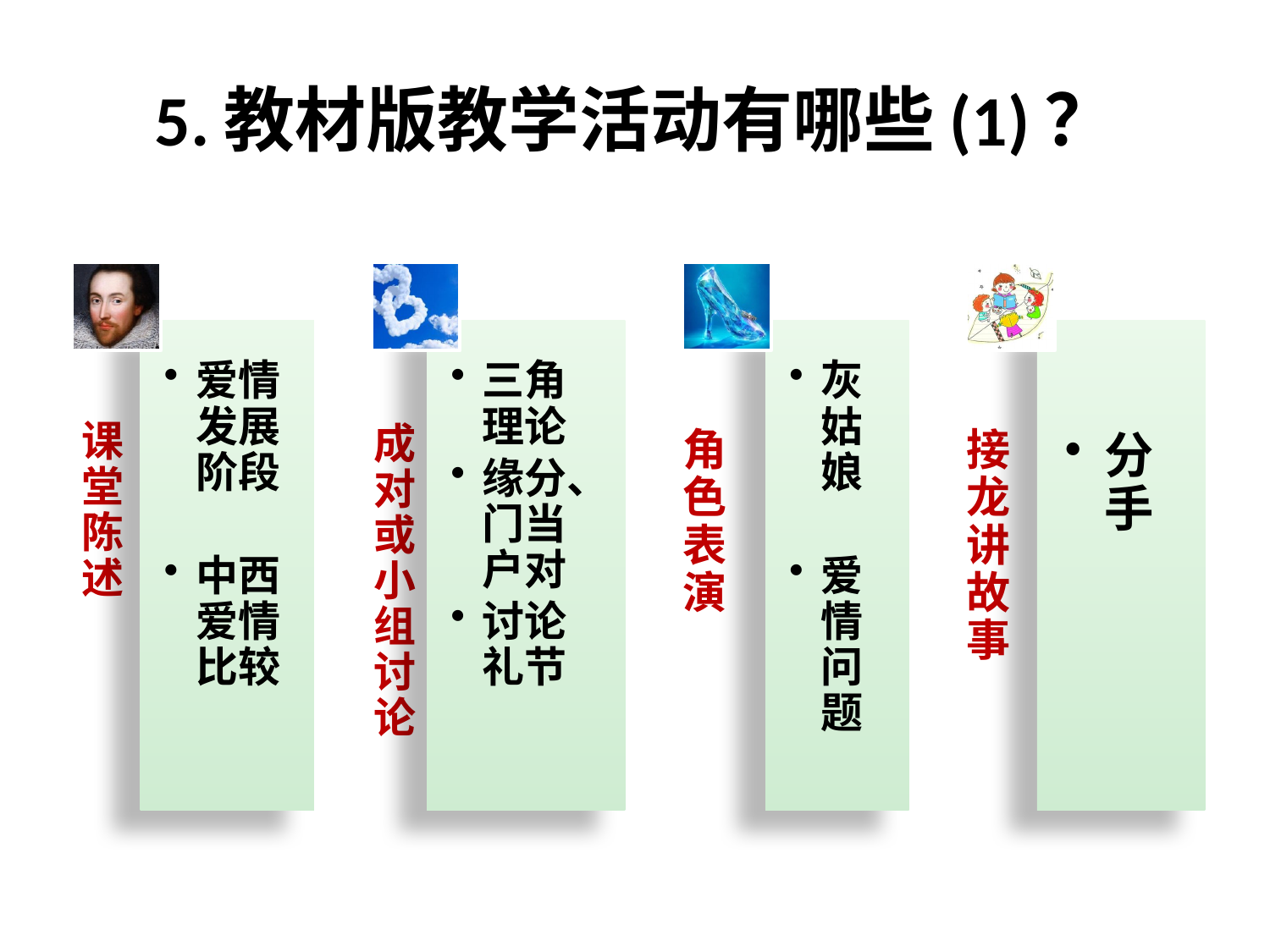

# 5.教材版教学活动有哪些(1)？

课堂陈述
爱情发展阶段

中西爱情比较

成对或小组讨论
三角理论
缘分、门当户对
讨论礼节

角色表演
灰姑娘

爱情问题

接龙讲故事

分手